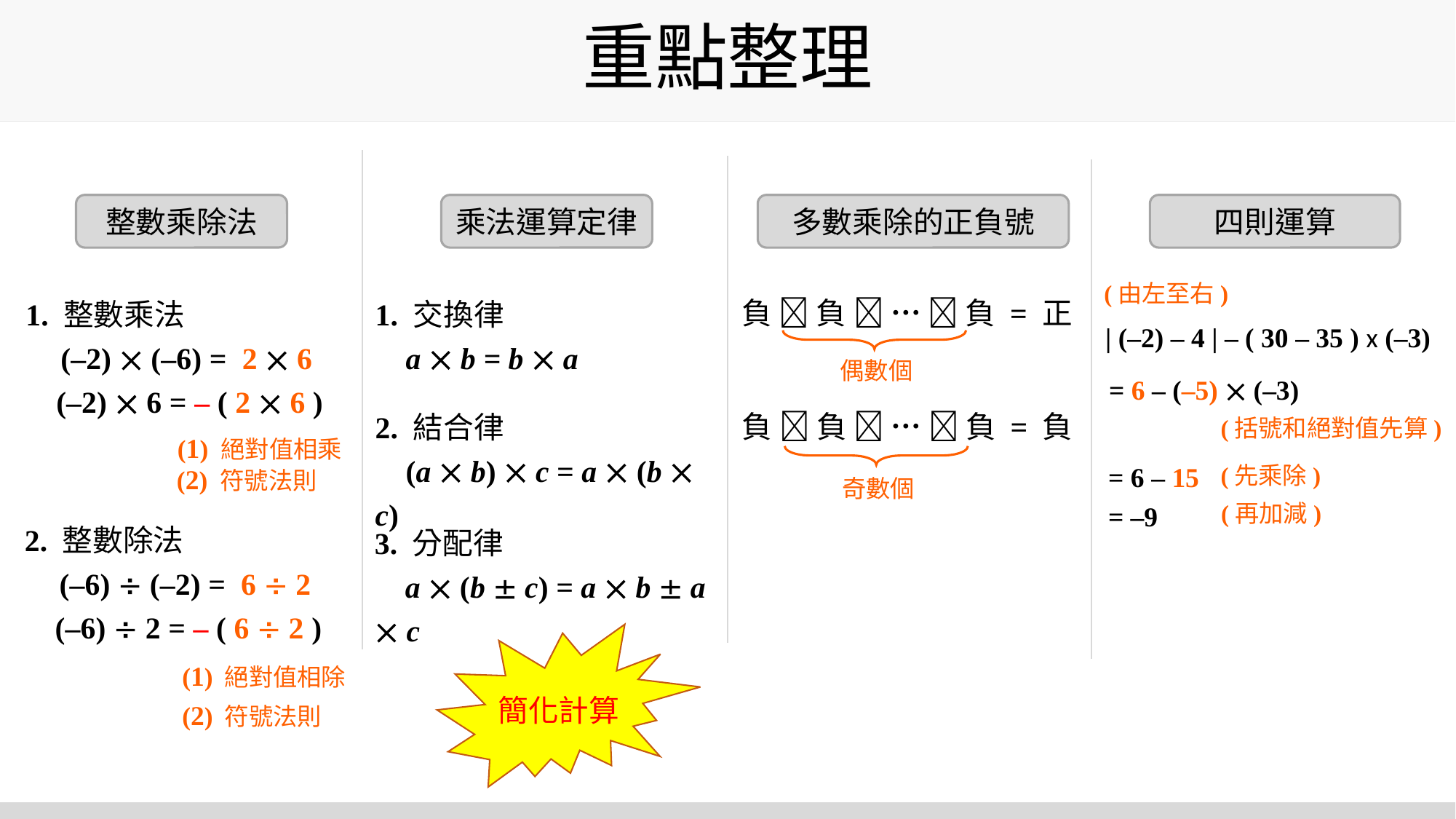

# 重點整理
四則運算
乘法運算定律
多數乘除的正負號
整數乘除法

 (由左至右)
負 × 負 × … × 負 = 正
1. 交換律
    a × b = b × a
1. 整數乘法
    (–2) × (–6) =  2 × 6
    (–2) × 6 = – ( 2 × 6 )
| (–2) – 4 | – ( 30 – 35 ) x (–3)
 偶數個
= 6 – (–5) × (–3)

負 × 負 × … × 負 = 負
2. 結合律
    (a × b) × c = a × (b × c)
 (括號和絕對值先算)
(1) 絕對值相乘
= 6 – 15
= –9
 (先乘除)
(2) 符號法則
 奇數個
 (再加減)
2. 整數除法
    (–6) ÷ (–2) =  6 ÷ 2
    (–6) ÷ 2 = – ( 6 ÷ 2 )
3. 分配律
    a × (b ± c) = a × b ± a × c

簡化計算
(1) 絕對值相除
(2) 符號法則